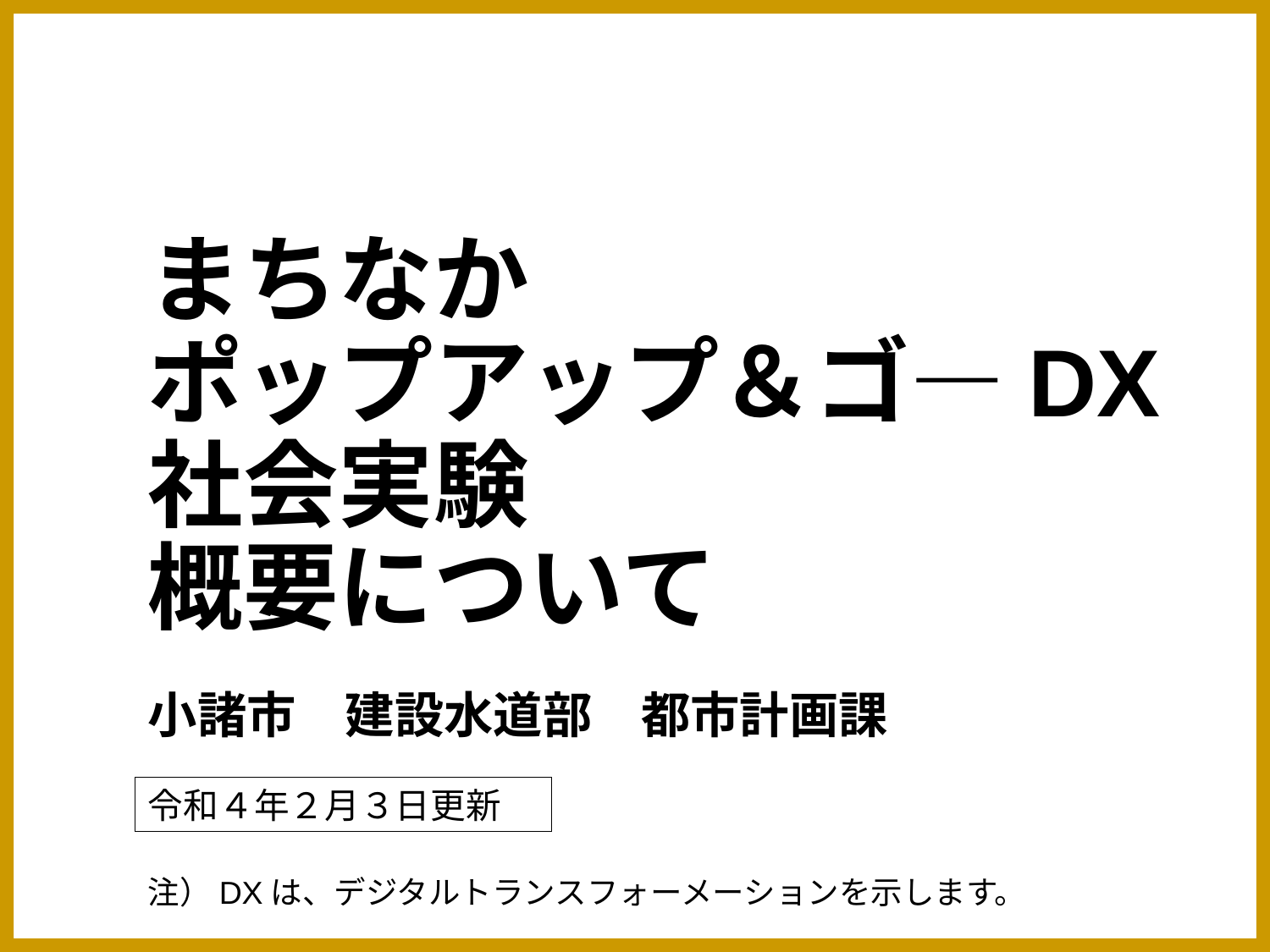

# まちなか ポップアップ＆ゴ―DX 社会実験 概要について
小諸市　建設水道部　都市計画課
令和４年２月３日更新
注）DXは、デジタルトランスフォーメーションを示します。